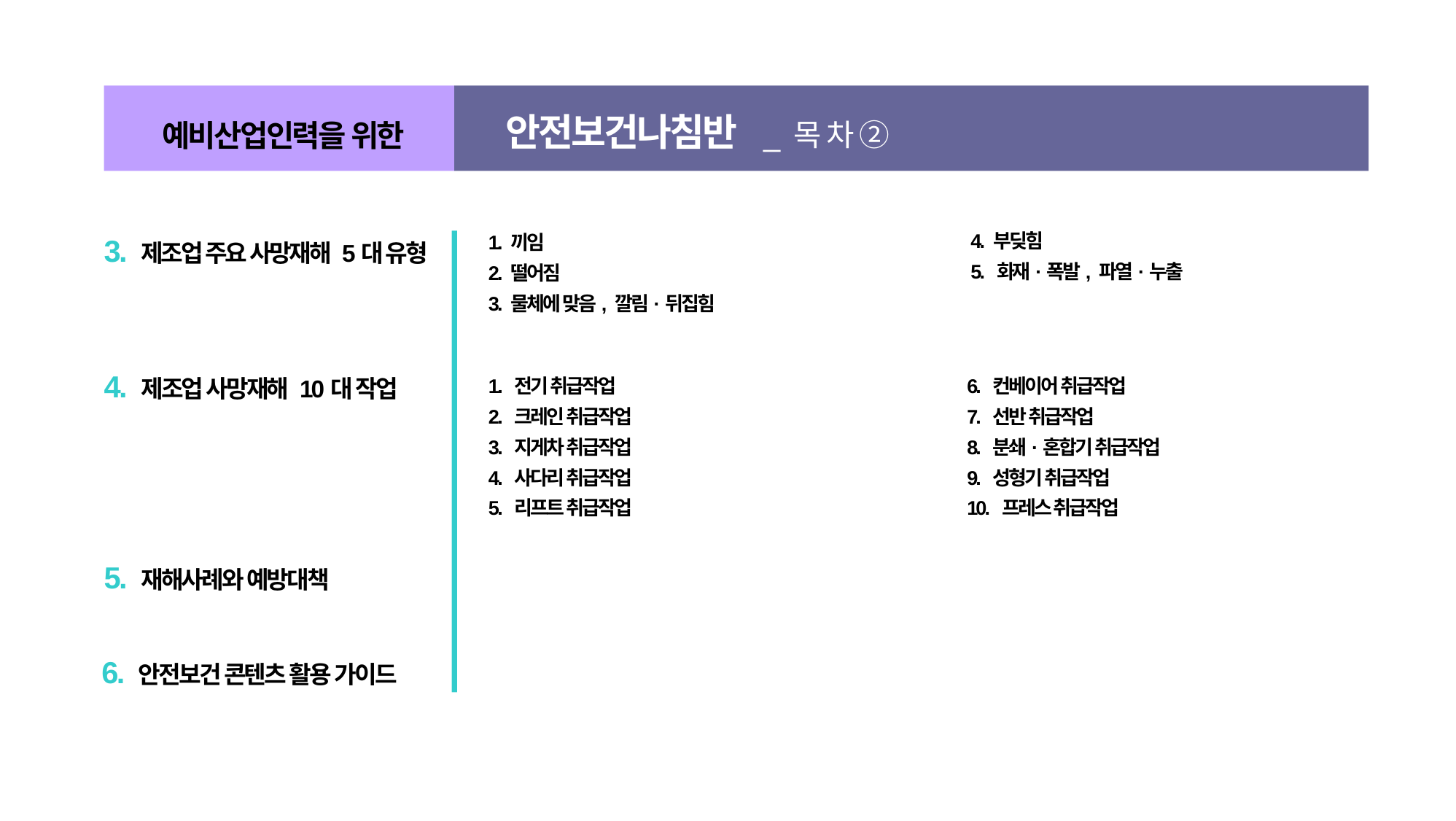

안전보건나침반  _ 목 차 ②
예비산업인력을 위한
3. 제조업 주요 사망재해 5대 유형
4. 부딪힘
5.  화재·폭발, 파열·누출
1. 끼임
2. 떨어짐
3. 물체에 맞음, 깔림·뒤집힘
4. 제조업 사망재해 10대 작업

1.  전기 취급작업
2.  크레인 취급작업
3.  지게차 취급작업
4.  사다리 취급작업
5.  리프트 취급작업
6.  컨베이어 취급작업
7.  선반 취급작업
8.  분쇄·혼합기 취급작업
9.  성형기 취급작업
10.  프레스 취급작업
5. 재해사례와 예방대책

6. 안전보건 콘텐츠 활용 가이드